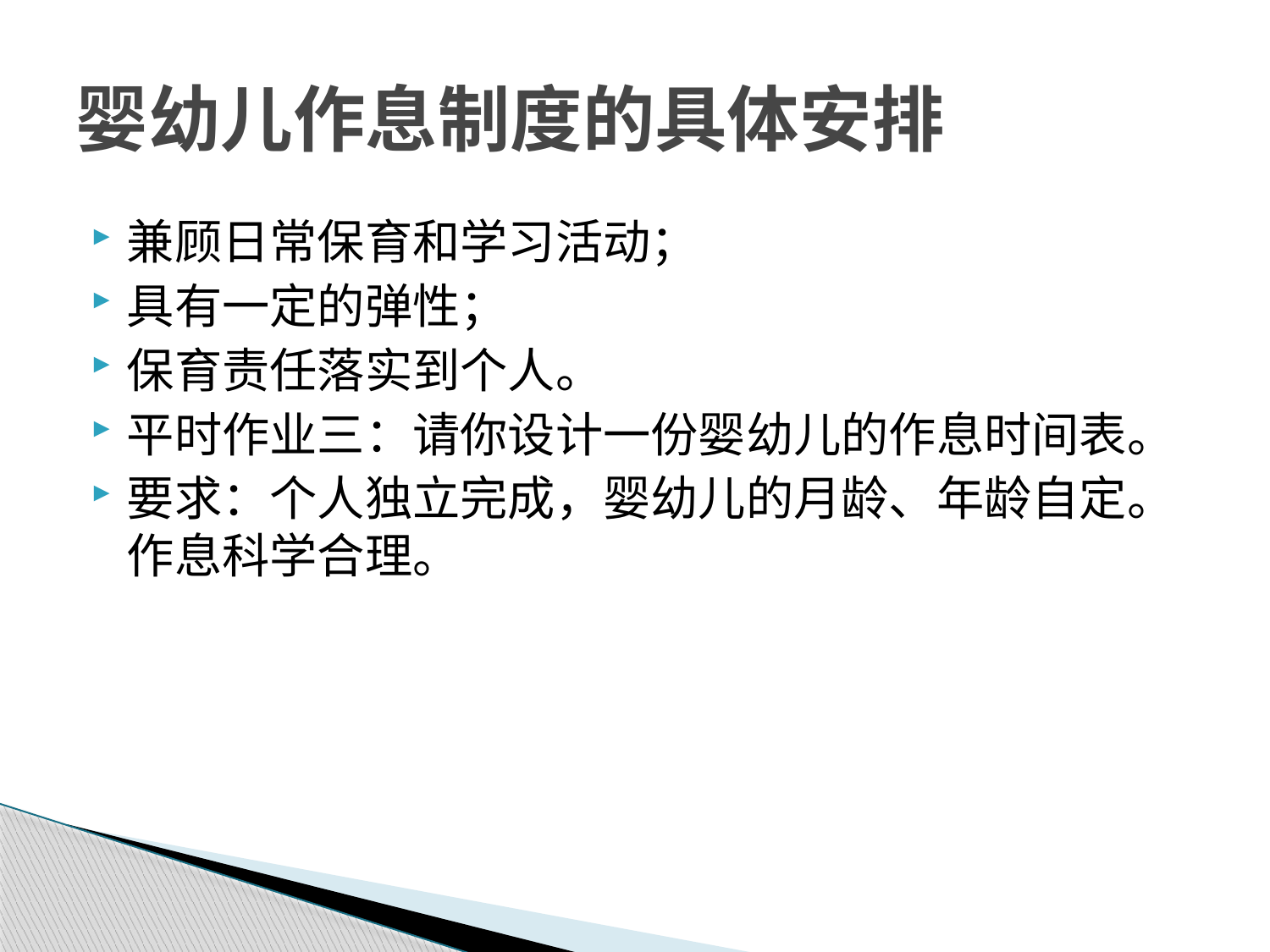

# 婴幼儿作息制度的具体安排
兼顾日常保育和学习活动；
具有一定的弹性；
保育责任落实到个人。
平时作业三：请你设计一份婴幼儿的作息时间表。
要求：个人独立完成，婴幼儿的月龄、年龄自定。作息科学合理。